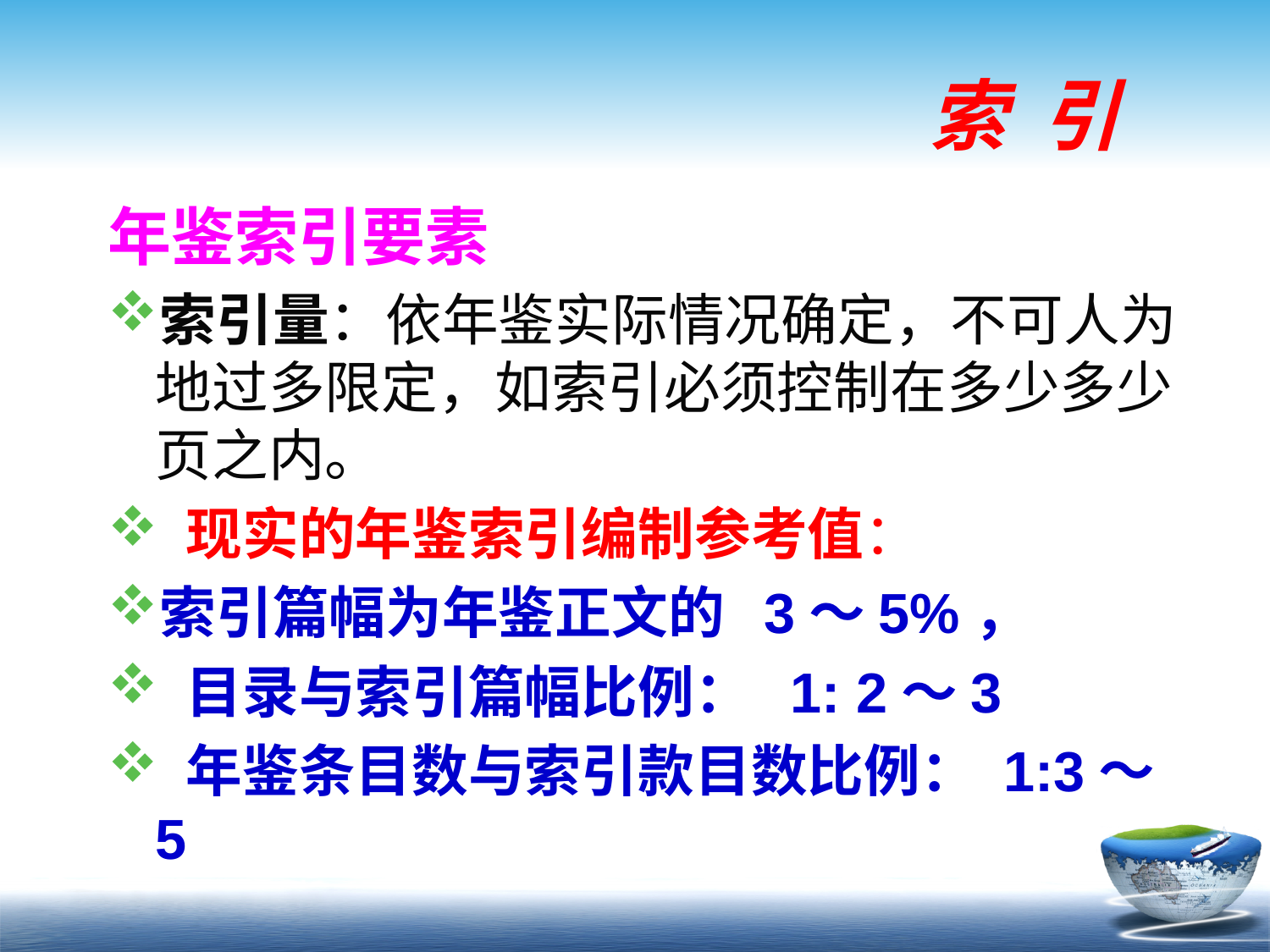

# 索  引
年鉴索引要素
索引量：依年鉴实际情况确定，不可人为地过多限定，如索引必须控制在多少多少页之内。
 现实的年鉴索引编制参考值：
索引篇幅为年鉴正文的  3～5%，
 目录与索引篇幅比例：  1: 2～3
 年鉴条目数与索引款目数比例： 1:3～5